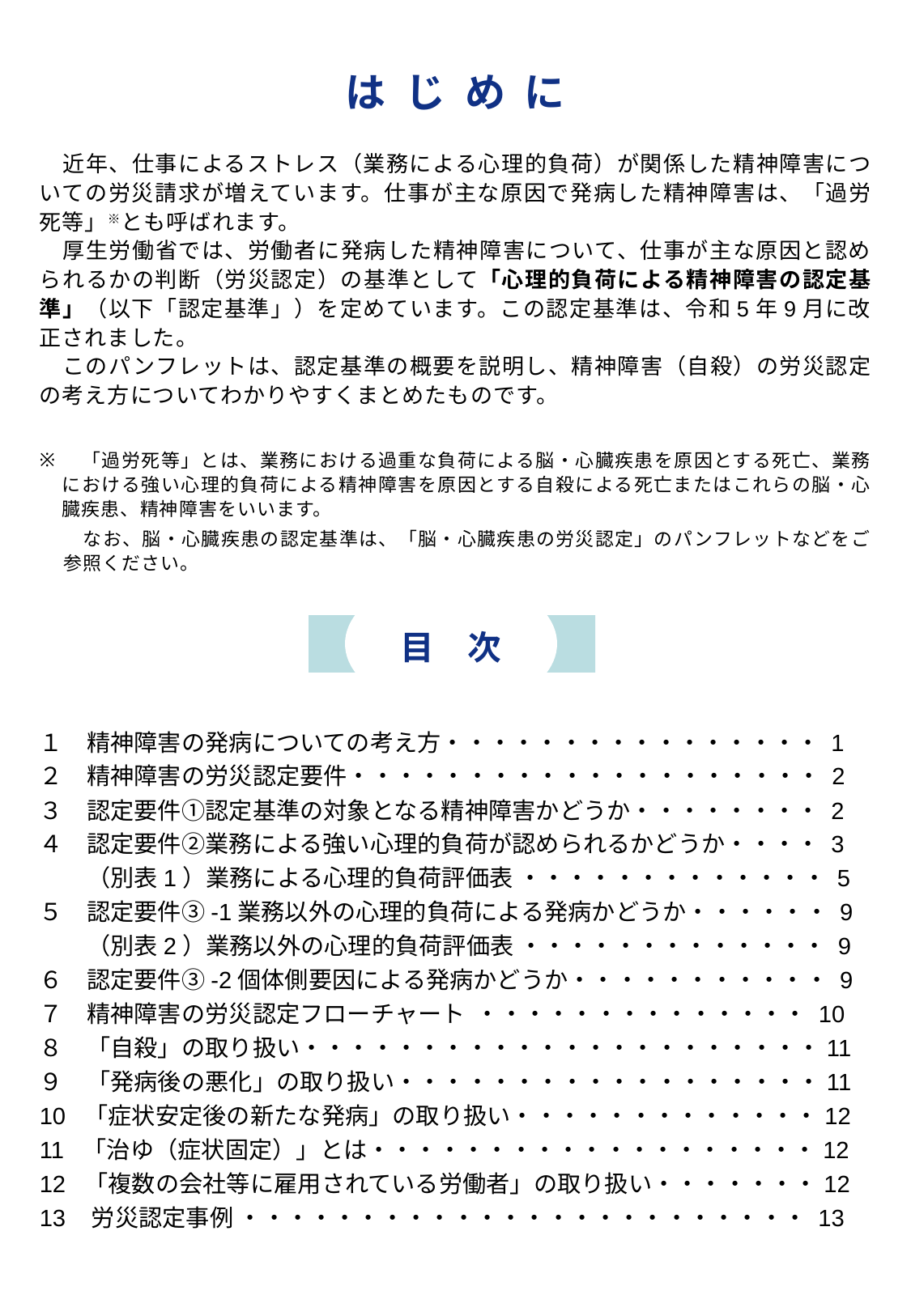

は じ め に
　近年、仕事によるストレス（業務による心理的負荷）が関係した精神障害についての労災請求が増えています。仕事が主な原因で発病した精神障害は、「過労死等」※とも呼ばれます。
　厚生労働省では、労働者に発病した精神障害について、仕事が主な原因と認められるかの判断（労災認定）の基準として「心理的負荷による精神障害の認定基準」（以下「認定基準」）を定めています。この認定基準は、令和5年9月に改正されました。
　このパンフレットは、認定基準の概要を説明し、精神障害（自殺）の労災認定の考え方についてわかりやすくまとめたものです。
　「過労死等」とは、業務における過重な負荷による脳・心臓疾患を原因とする死亡、業務における強い心理的負荷による精神障害を原因とする自殺による死亡またはこれらの脳・心臓疾患、精神障害をいいます。
　なお、脳・心臓疾患の認定基準は、「脳・心臓疾患の労災認定」のパンフレットなどをご参照ください。
目　次

１　精神障害の発病についての考え方・・・・・・・・・・・・・・・・ 1
２　精神障害の労災認定要件・・・・・・・・・・・・・・・・・・・・ 2
３　認定要件①認定基準の対象となる精神障害かどうか・・・・・・・・ 2
４　認定要件②業務による強い心理的負荷が認められるかどうか・・・・ 3
　　（別表1）業務による心理的負荷評価表 ・・・・・・・・・・・・・ 5
５　認定要件③-1業務以外の心理的負荷による発病かどうか・・・・・・ 9
　　（別表2）業務以外の心理的負荷評価表 ・・・・・・・・・・・・・ 9
６　認定要件③-2個体側要因による発病かどうか・・・・・・・・・・・ 9
７　精神障害の労災認定フローチャート  ・・・・・・・・・・・・・・ 10
８　「自殺」の取り扱い・・・・・・・・・・・・・・・・・・・・・・11
９　「発病後の悪化」の取り扱い・・・・・・・・・・・・・・・・・・11
10  「症状安定後の新たな発病」の取り扱い・・・・・・・・・・・・・12
11  「治ゆ（症状固定）」とは・・・・・・・・・・・・・・・・・・・12
12  「複数の会社等に雇用されている労働者」の取り扱い・・・・・・・12
13   労災認定事例 ・・・・・・・・・・・・・・・・・・・・・・・・ 13